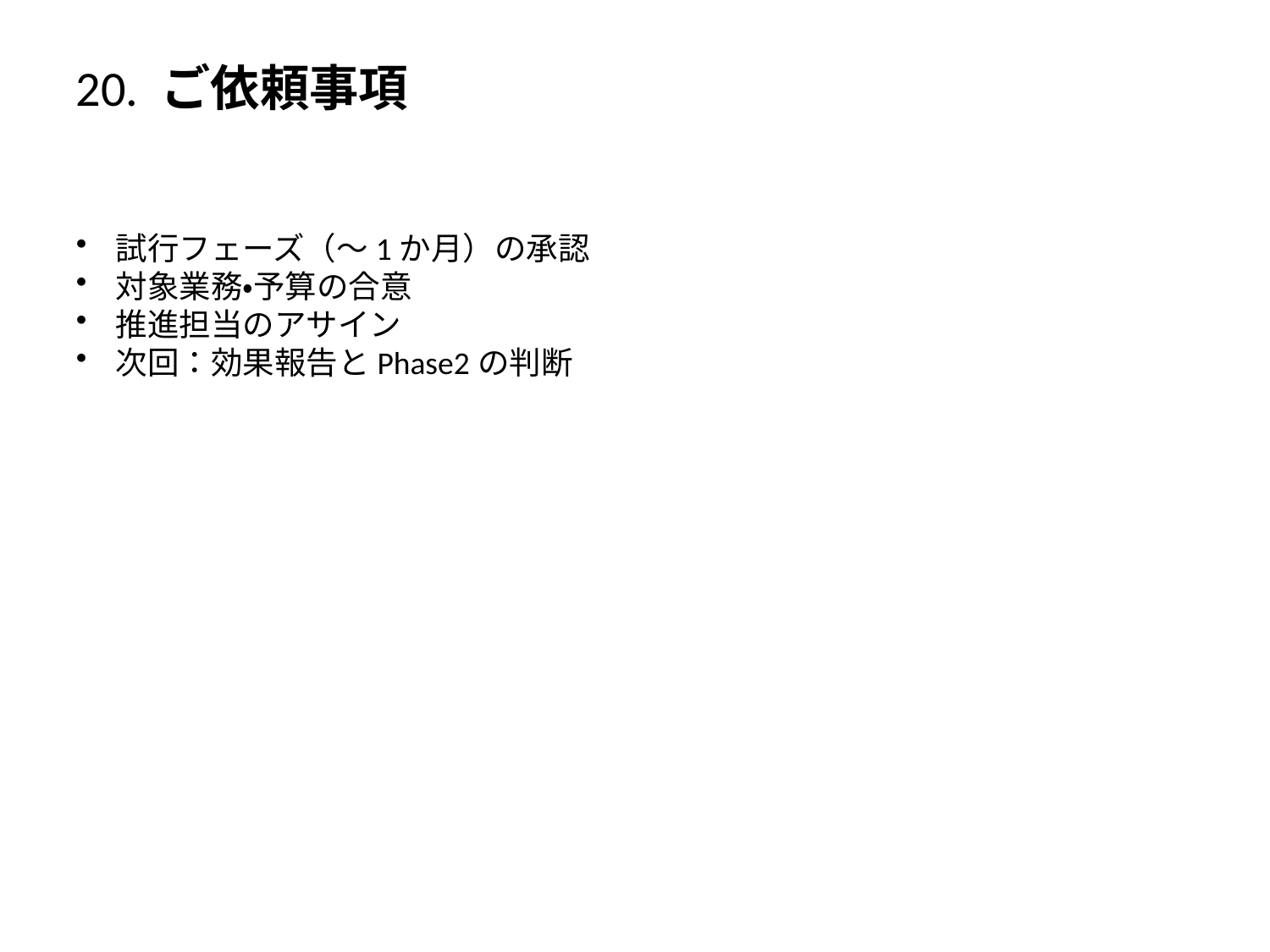

# 20. ご依頼事項
試行フェーズ（〜1か月）の承認
対象業務・予算の合意
推進担当のアサイン
次回：効果報告とPhase2の判断